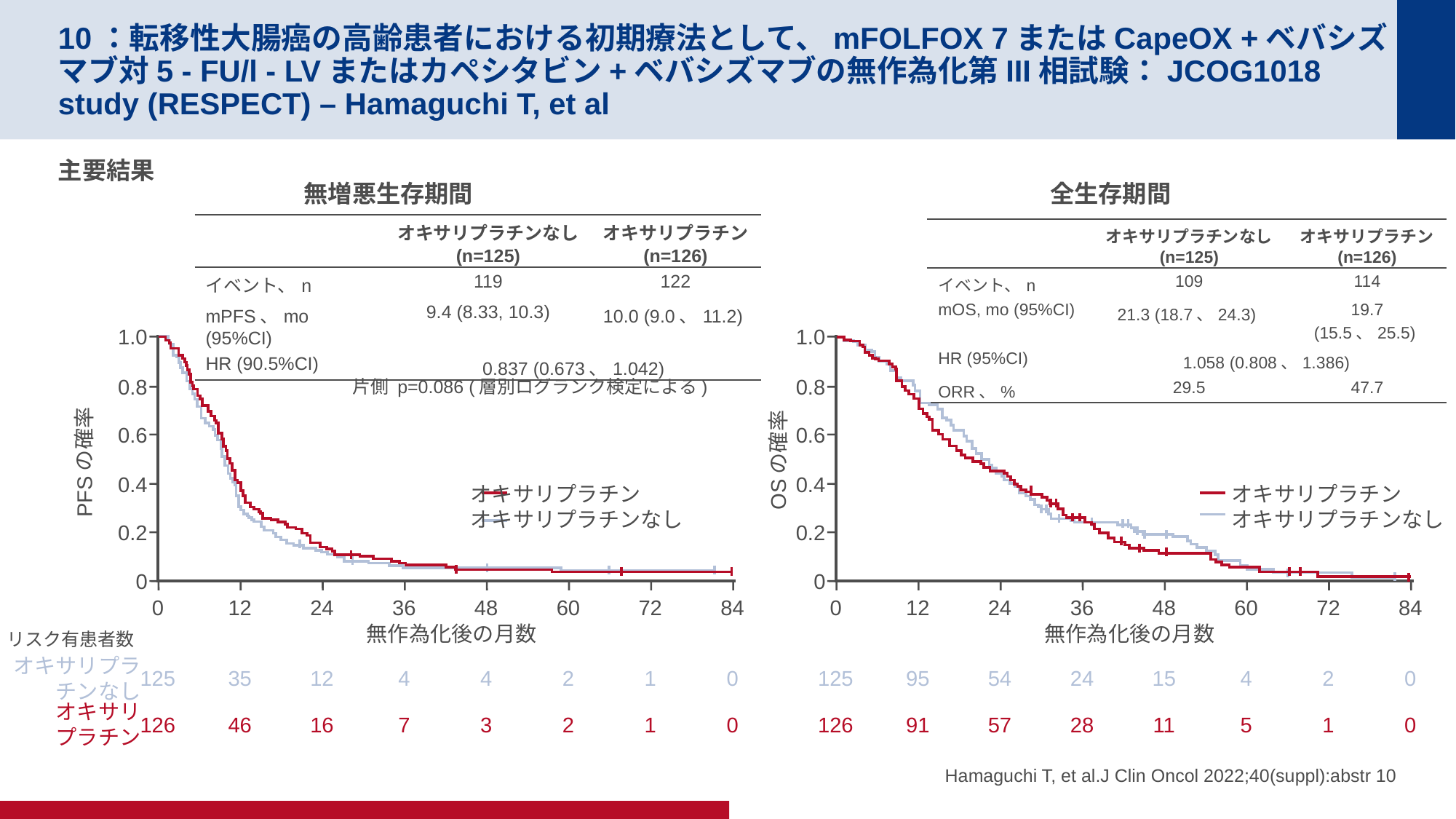

# 10：転移性大腸癌の高齢患者における初期療法として、mFOLFOX 7またはCapeOX +ベバシズマブ対5 - FU/l - LVまたはカペシタビン+ベバシズマブの無作為化第III相試験：JCOG1018 study (RESPECT) – Hamaguchi T, et al
主要結果
無増悪生存期間
全生存期間
|  | オキサリプラチンなし (n=125) | オキサリプラチン (n=126) |
| --- | --- | --- |
| イベント、n | 119 | 122 |
| mPFS、mo (95%CI) | 9.4 (8.33, 10.3) | 10.0 (9.0、11.2) |
| HR (90.5%CI) | 0.837 (0.673、1.042) |  |
|  | オキサリプラチンなし (n=125) | オキサリプラチン (n=126) |
| --- | --- | --- |
| イベント、n | 109 | 114 |
| mOS, mo (95%CI) | 21.3 (18.7、24.3) | 19.7 (15.5、25.5) |
| HR (95%CI) | 1.058 (0.808、1.386) |  |
| ORR、% | 29.5 | 47.7 |
1.0

0.8

0.6

0.4

0.2

0

1.0

0.8

0.6

0.4

0.2

0

片側 p=0.086 (層別ログランク検定による)
OSの確率
PFSの確率
オキサリプラチン
オキサリプラチンなし
オキサリプラチン
オキサリプラチンなし

0
12
24
36
48
60
72
84

0
12
24
36
48
60
72
84
無作為化後の月数
無作為化後の月数
リスク有患者数
オキサリプラチンなし
125
35
12
4
4
2
1
0
125
95
54
24
15
4
2
0
オキサリプラチン
126
46
16
7
3
2
1
0
126
91
57
28
11
5
1
0
Hamaguchi T, et al.J Clin Oncol 2022;40(suppl):abstr 10